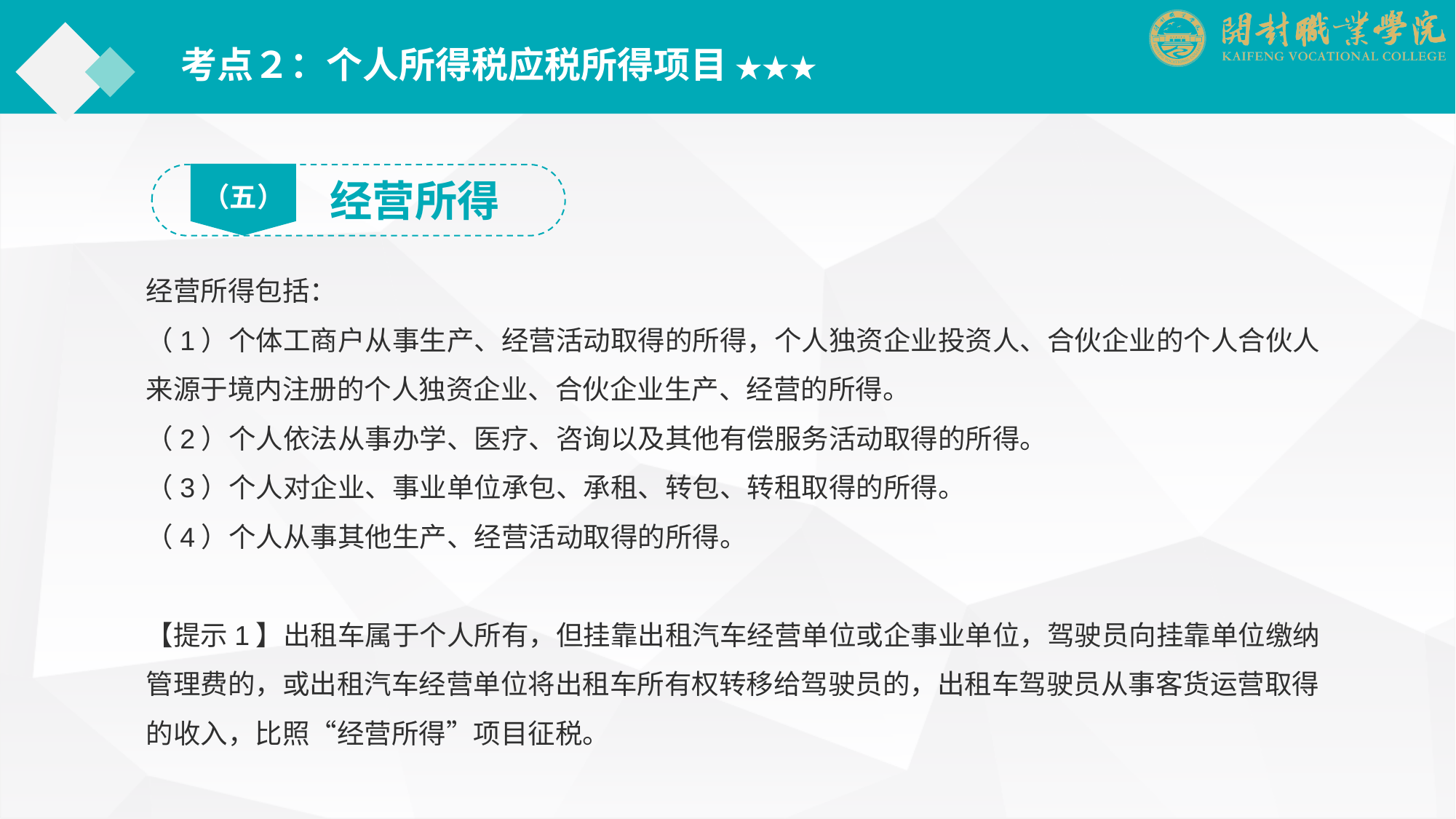

考点２：个人所得税应税所得项目 ★★★
（五）

经营所得
经营所得包括：
（1）个体工商户从事生产、经营活动取得的所得，个人独资企业投资人、合伙企业的个人合伙人来源于境内注册的个人独资企业、合伙企业生产、经营的所得。
（2）个人依法从事办学、医疗、咨询以及其他有偿服务活动取得的所得。
（3）个人对企业、事业单位承包、承租、转包、转租取得的所得。
（4）个人从事其他生产、经营活动取得的所得。
【提示1】出租车属于个人所有，但挂靠出租汽车经营单位或企事业单位，驾驶员向挂靠单位缴纳管理费的，或出租汽车经营单位将出租车所有权转移给驾驶员的，出租车驾驶员从事客货运营取得的收入，比照“经营所得”项目征税。